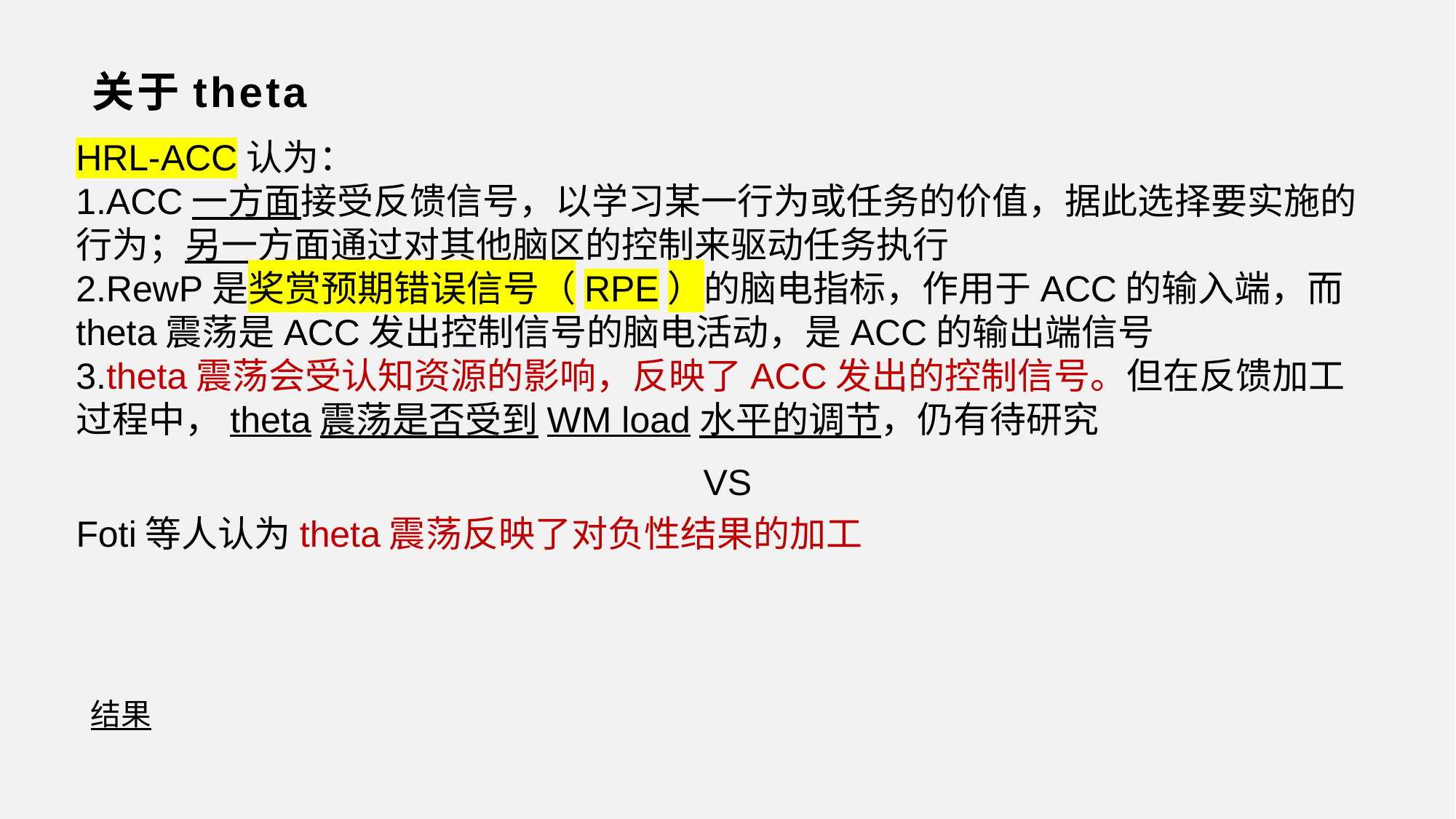

# 关于theta
HRL-ACC认为：
1.ACC一方面接受反馈信号，以学习某一行为或任务的价值，据此选择要实施的行为；另一方面通过对其他脑区的控制来驱动任务执行
2.RewP是奖赏预期错误信号（RPE）的脑电指标，作用于ACC的输入端，而theta震荡是ACC发出控制信号的脑电活动，是ACC的输出端信号
3.theta震荡会受认知资源的影响，反映了ACC发出的控制信号。但在反馈加工过程中，theta震荡是否受到WM load水平的调节，仍有待研究
VS
Foti等人认为theta震荡反映了对负性结果的加工
结果